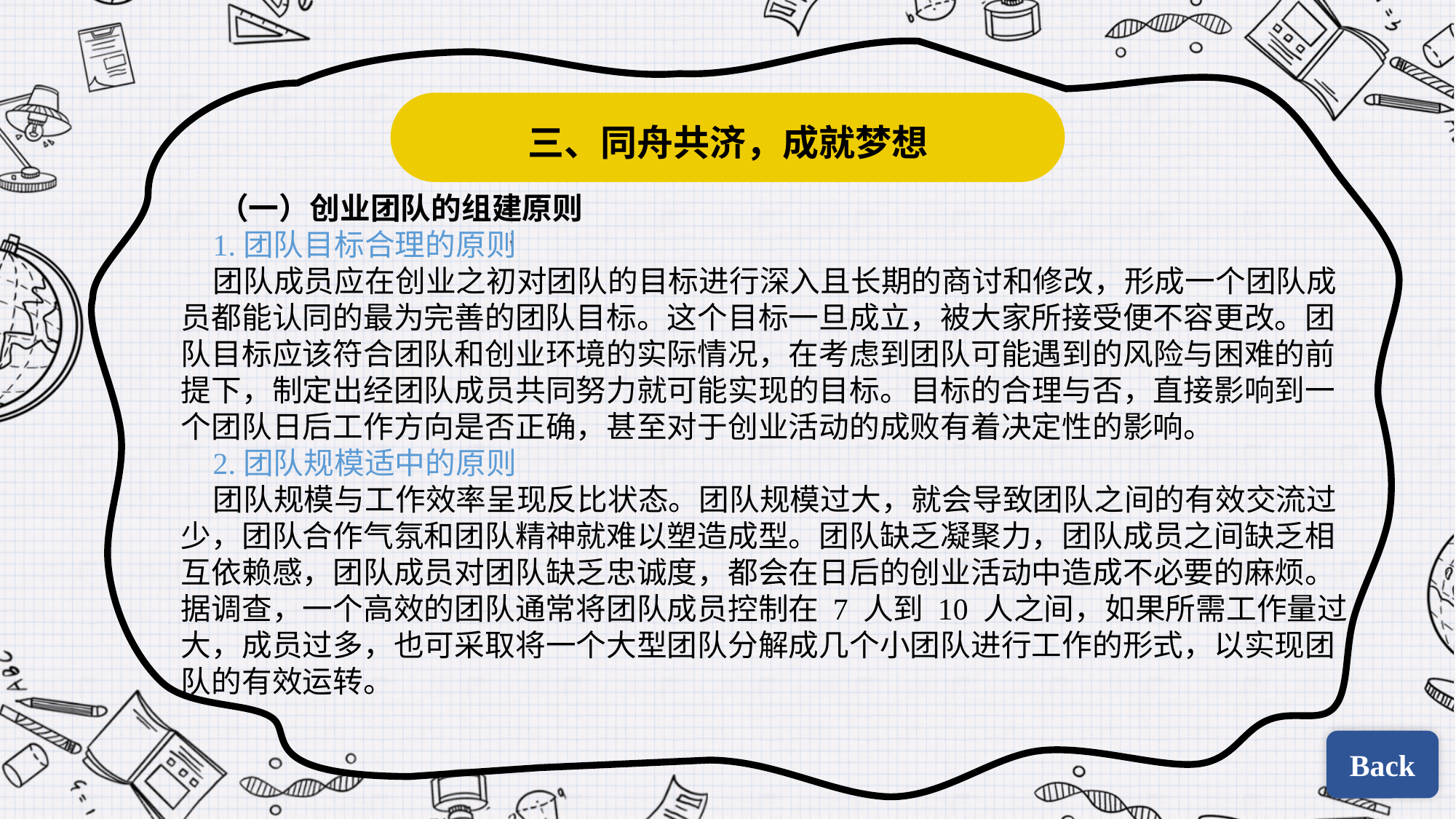

三、同舟共济，成就梦想
（一）创业团队的组建原则
1.团队目标合理的原则
团队成员应在创业之初对团队的目标进行深入且长期的商讨和修改，形成一个团队成员都能认同的最为完善的团队目标。这个目标一旦成立，被大家所接受便不容更改。团队目标应该符合团队和创业环境的实际情况，在考虑到团队可能遇到的风险与困难的前提下，制定出经团队成员共同努力就可能实现的目标。目标的合理与否，直接影响到一个团队日后工作方向是否正确，甚至对于创业活动的成败有着决定性的影响。
2.团队规模适中的原则
团队规模与工作效率呈现反比状态。团队规模过大，就会导致团队之间的有效交流过少，团队合作气氛和团队精神就难以塑造成型。团队缺乏凝聚力，团队成员之间缺乏相互依赖感，团队成员对团队缺乏忠诚度，都会在日后的创业活动中造成不必要的麻烦。据调查，一个高效的团队通常将团队成员控制在 7 人到 10 人之间，如果所需工作量过大，成员过多，也可采取将一个大型团队分解成几个小团队进行工作的形式，以实现团队的有效运转。

Back